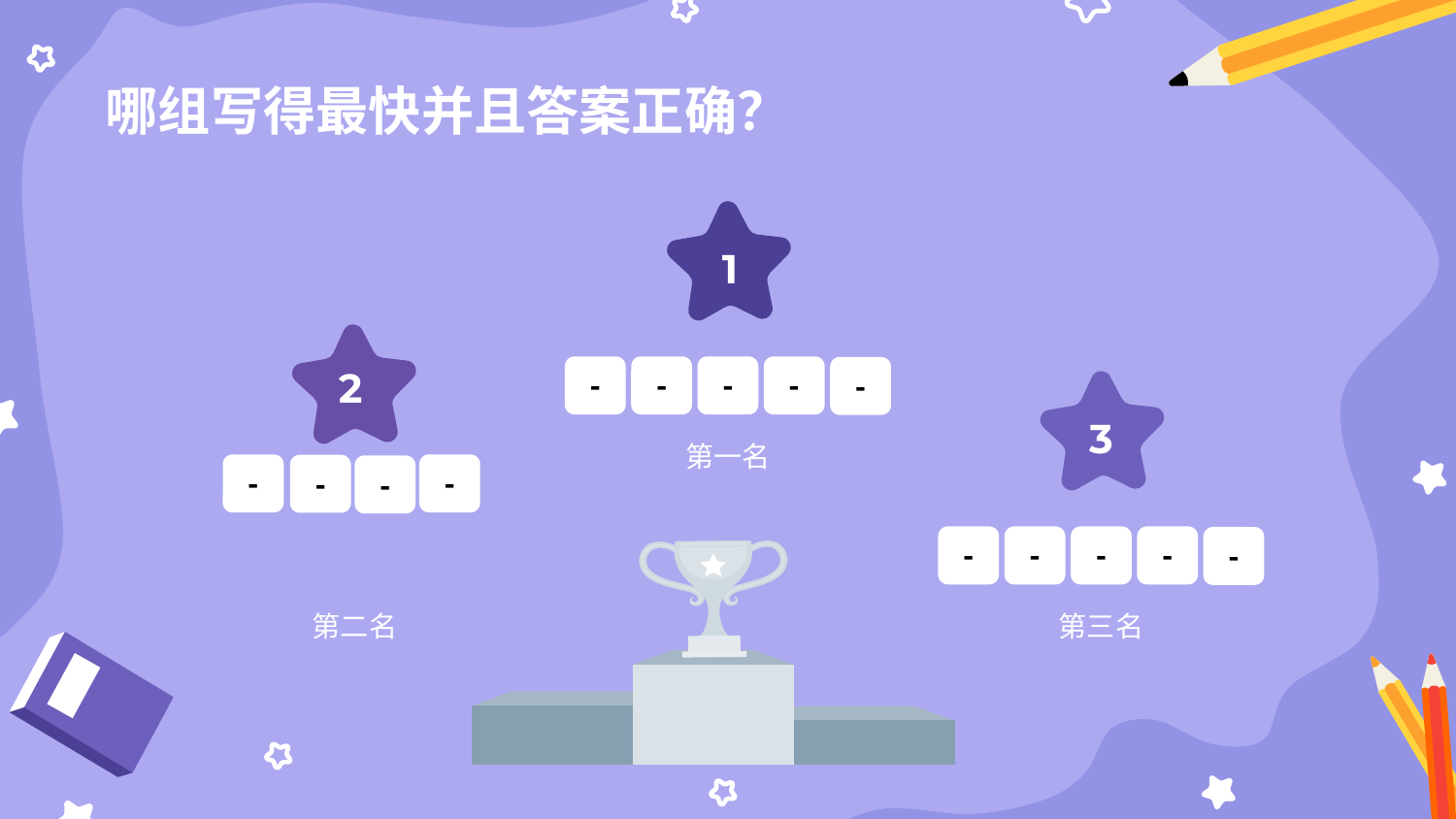

# 哪组写得最快并且答案正确？

1

2
-
-
-
-
-

3
第一名
-
-
-
-
-
-
-
-
-

第二名
第三名